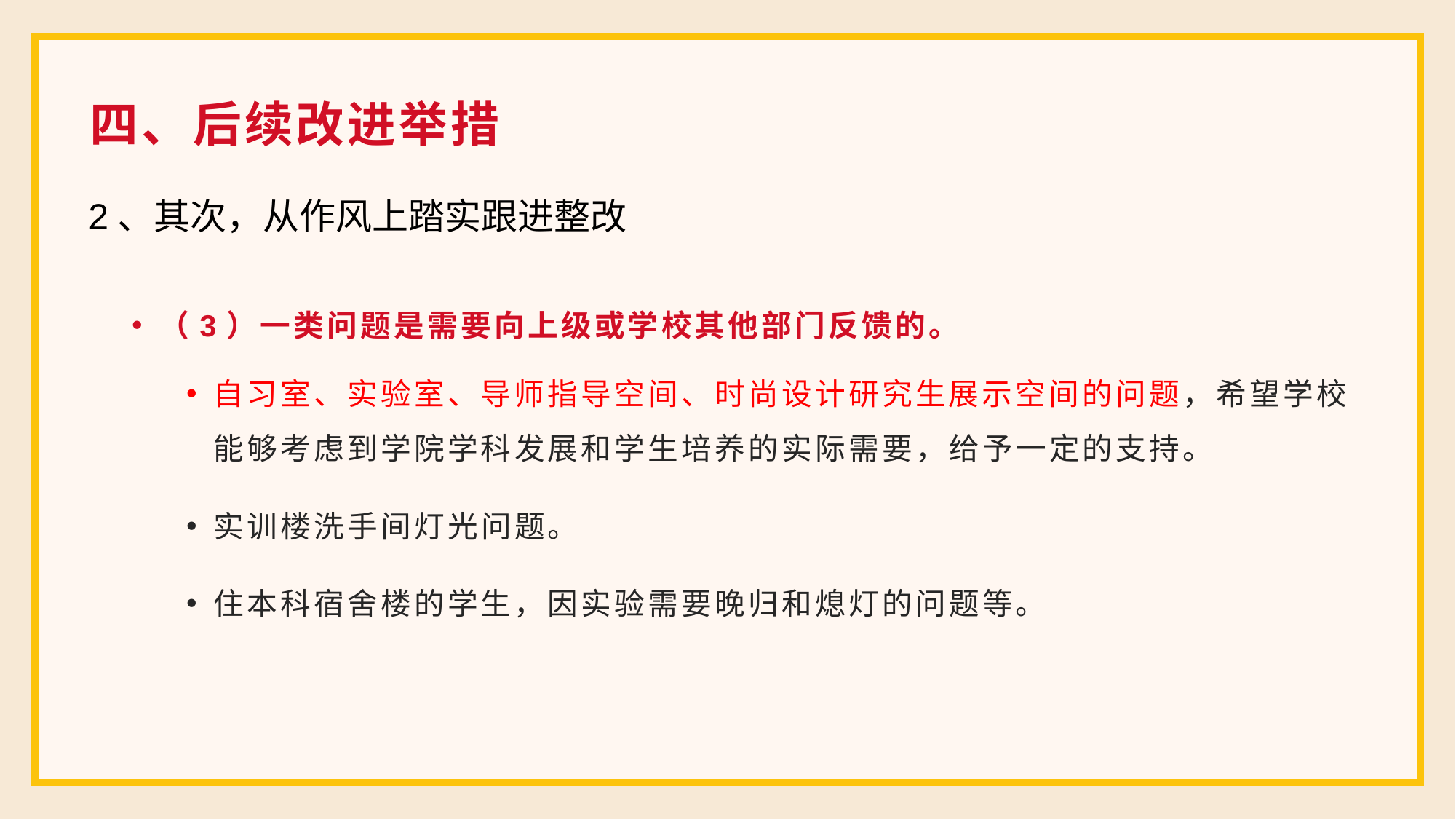

四、后续改进举措
2、其次，从作风上踏实跟进整改
（3）一类问题是需要向上级或学校其他部门反馈的。
自习室、实验室、导师指导空间、时尚设计研究生展示空间的问题，希望学校能够考虑到学院学科发展和学生培养的实际需要，给予一定的支持。
实训楼洗手间灯光问题。
住本科宿舍楼的学生，因实验需要晚归和熄灯的问题等。